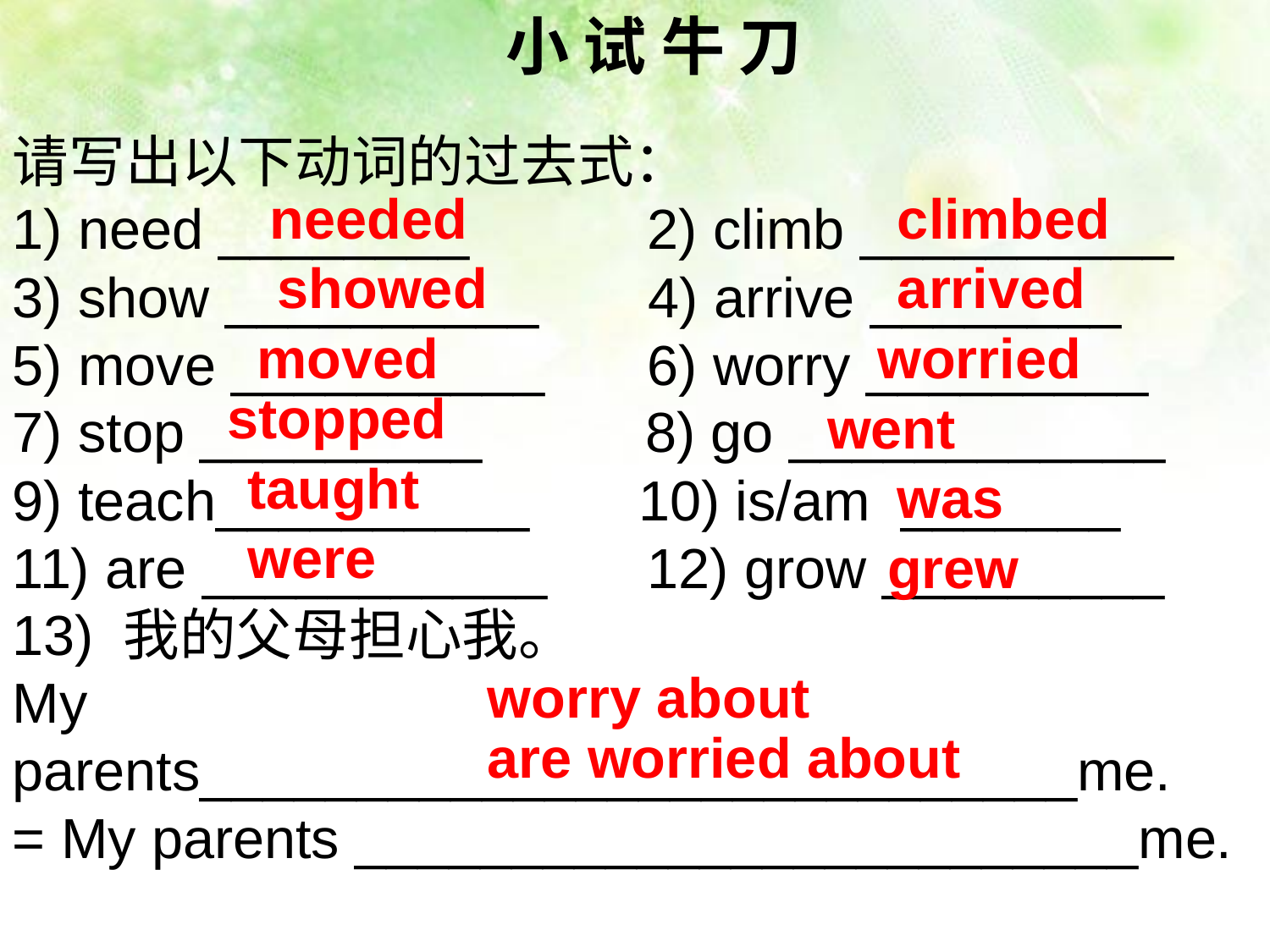

小 试 牛 刀
请写出以下动词的过去式：
1) need ________   		2) climb __________
3) show __________       4) arrive ________
5) move __________	6) worry _________
7) stop _________	        8) go ____________
9) teach__________       10) is/am  _______
11) are ___________	12) grow _________
13) 我的父母担心我。
My parents____________________________me.
= My parents _________________________me.
needed
climbed
showed
arrived
moved
worried
stopped
went
taught
was
were
grew
worry about
are worried about